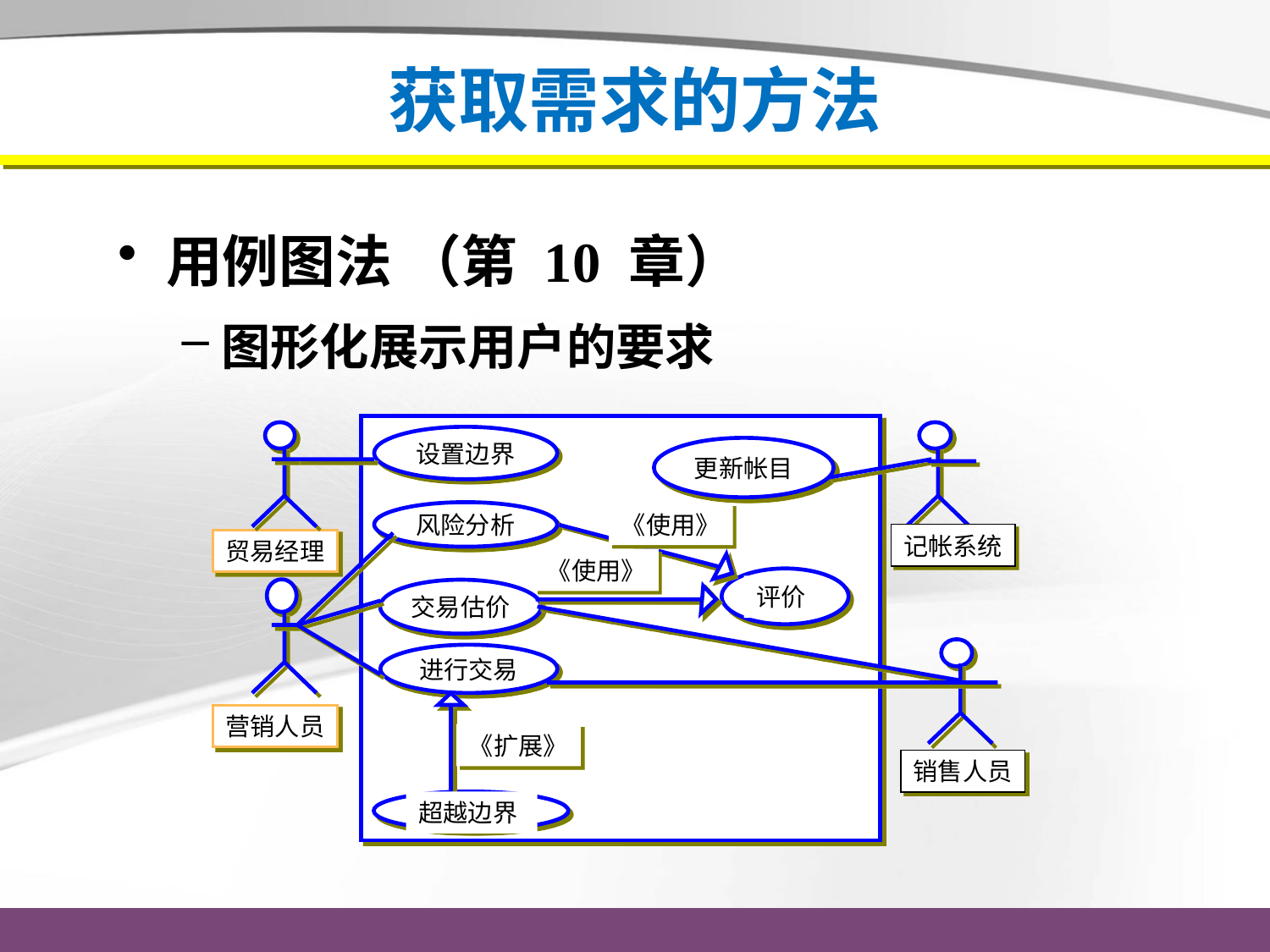

# 获取需求的方法
用例图法 （第 10 章）
图形化展示用户的要求

设置边界
更新帐目

风险分析
《使用》
记帐系统

贸易经理

《使用》

评价

交易估价

进行交易

营销人员

《扩展》
销售人员

超越边界